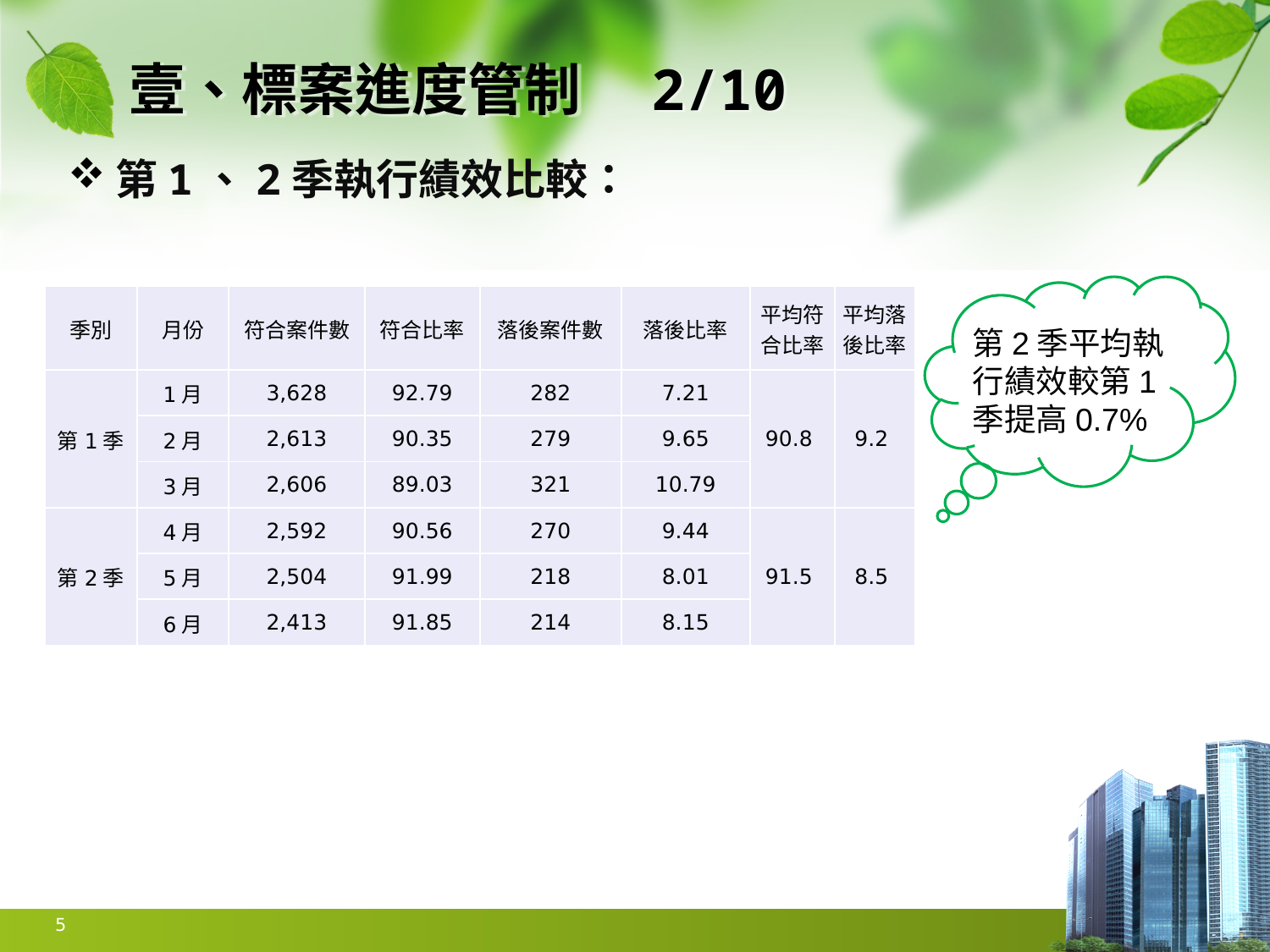

# 壹、標案進度管制　2/10
第1、2季執行績效比較：

| 季別 | 月份 | 符合案件數 | 符合比率 | 落後案件數 | 落後比率 | 平均符合比率 | 平均落後比率 |
| --- | --- | --- | --- | --- | --- | --- | --- |
| 第1季 | 1月 | 3,628 | 92.79 | 282 | 7.21 | 90.8 | 9.2 |
|  | 2月 | 2,613 | 90.35 | 279 | 9.65 |  |  |
|  | 3月 | 2,606 | 89.03 | 321 | 10.79 |  |  |
| 第2季 | 4月 | 2,592 | 90.56 | 270 | 9.44 | 91.5 | 8.5 |
|  | 5月 | 2,504 | 91.99 | 218 | 8.01 |  |  |
|  | 6月 | 2,413 | 91.85 | 214 | 8.15 |  |  |
第2季平均執行績效較第1季提高0.7%
5